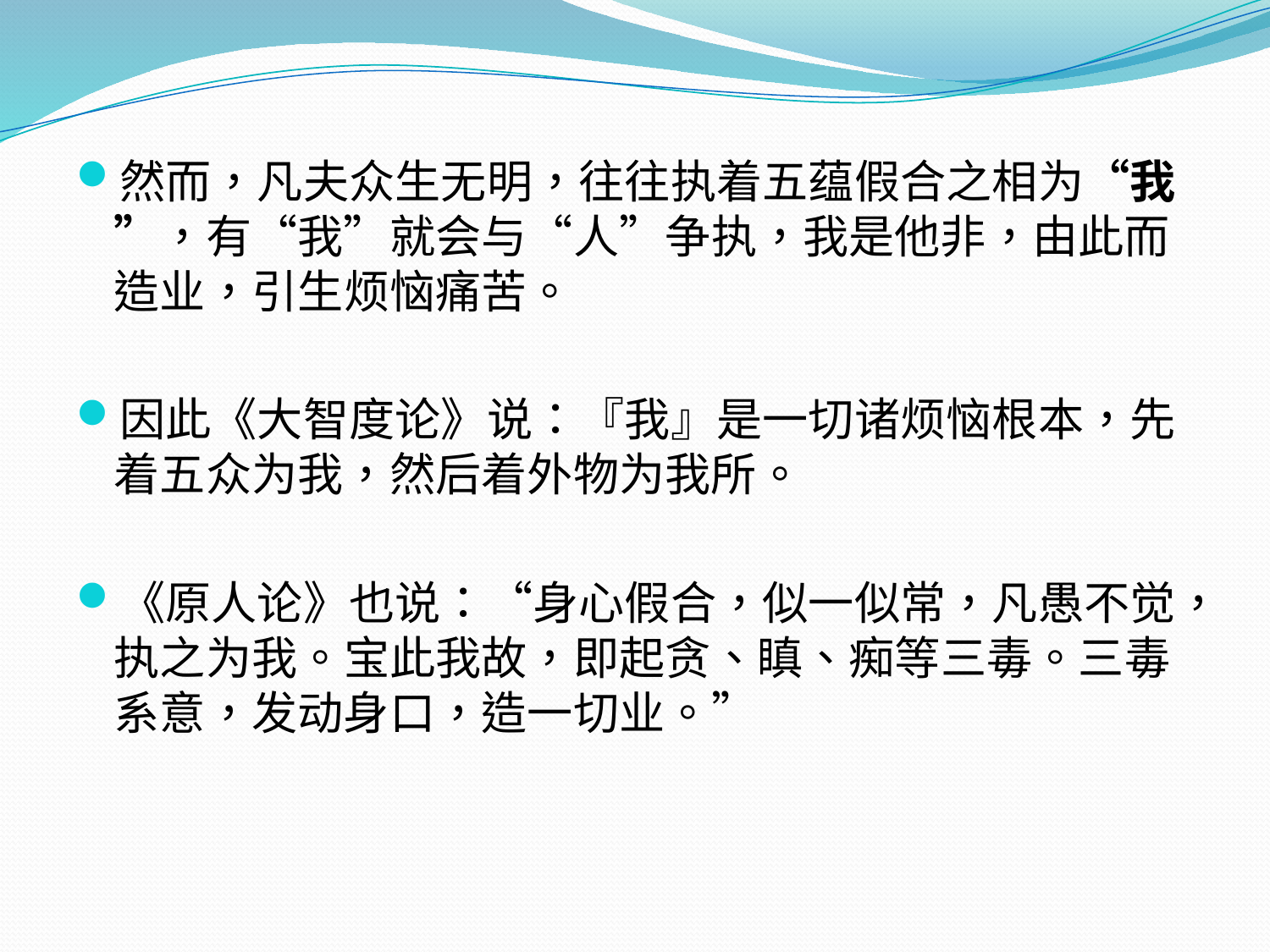

然而，凡夫众生无明，往往执着五蕴假合之相为“我”，有“我”就会与“人”争执，我是他非，由此而造业，引生烦恼痛苦。

因此《大智度论》说：『我』是一切诸烦恼根本，先着五众为我，然后着外物为我所。

《原人论》也说：“身心假合，似一似常，凡愚不觉，执之为我。宝此我故，即起贪、瞋、痴等三毒。三毒系意，发动身口，造一切业。”